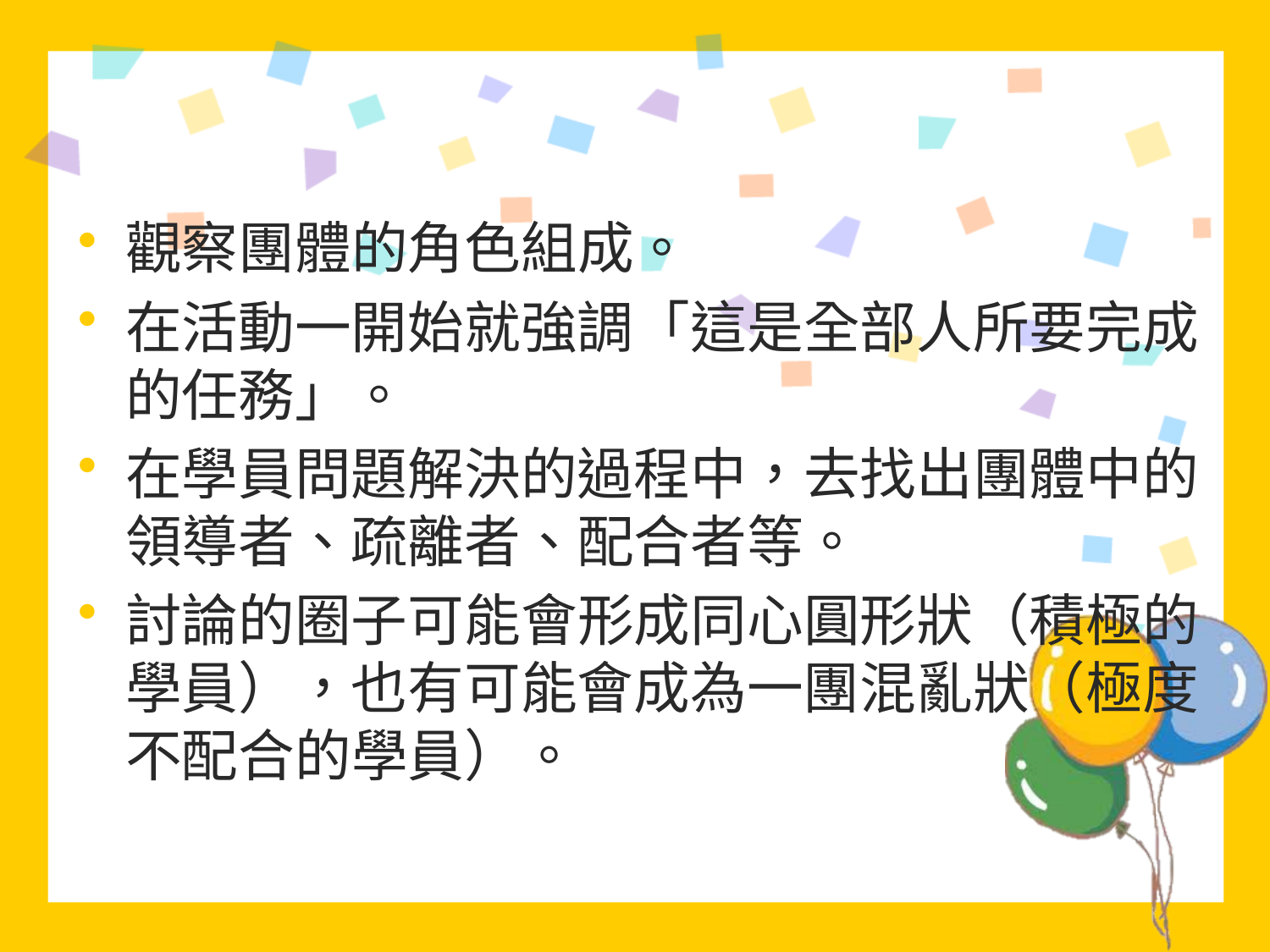

#
觀察團體的角色組成。
在活動一開始就強調「這是全部人所要完成的任務」。
在學員問題解決的過程中，去找出團體中的領導者、疏離者、配合者等。
討論的圈子可能會形成同心圓形狀（積極的學員），也有可能會成為一團混亂狀（極度不配合的學員）。